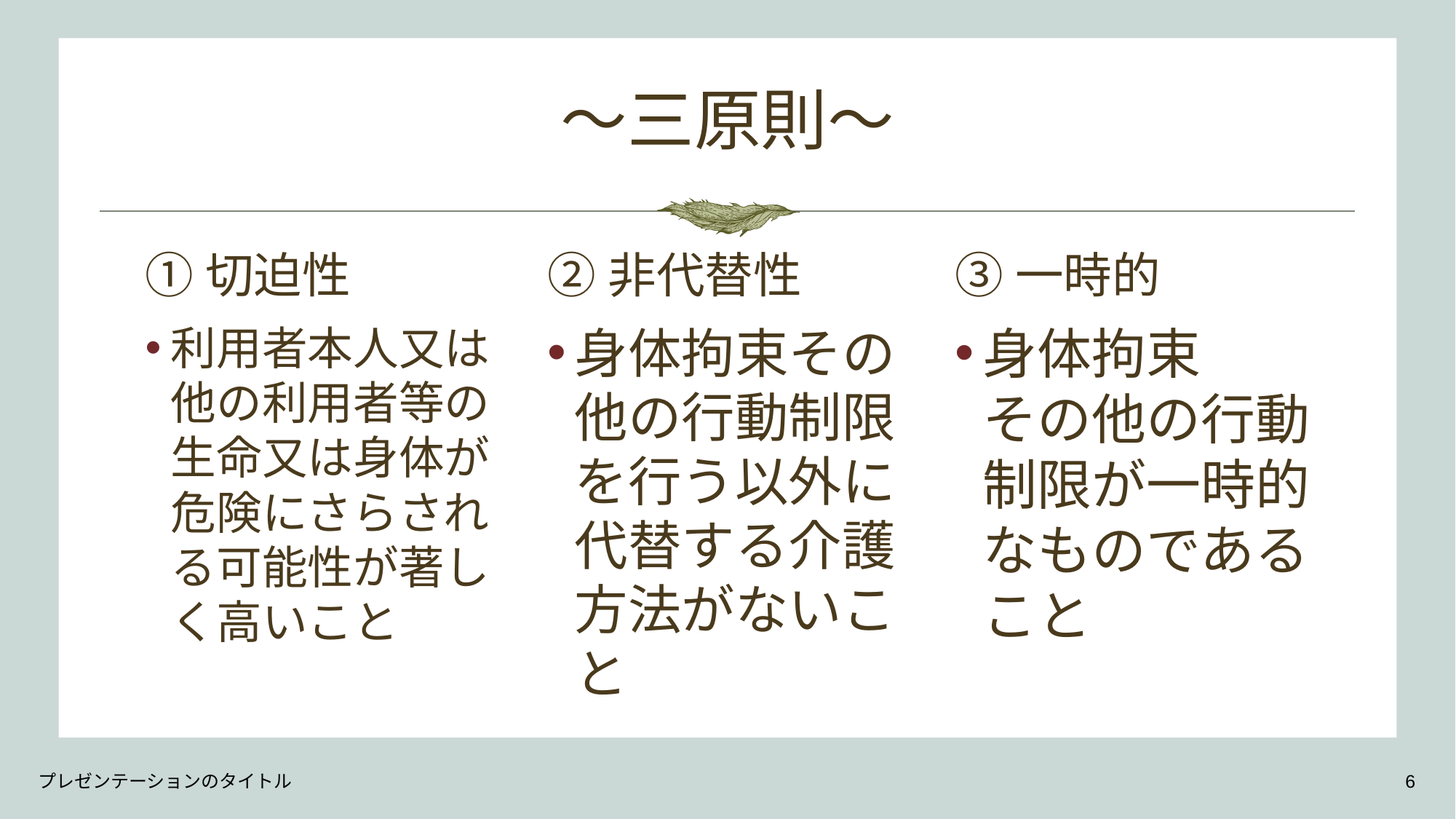

# ～三原則～
①切迫性
②非代替性
③一時的
利用者本人又は他の利用者等の生命又は身体が危険にさらされる可能性が著しく高いこと
身体拘束その他の行動制限を行う以外に代替する介護方法がないこと
身体拘束　　その他の行動制限が一時的なものであること
プレゼンテーションのタイトル
6